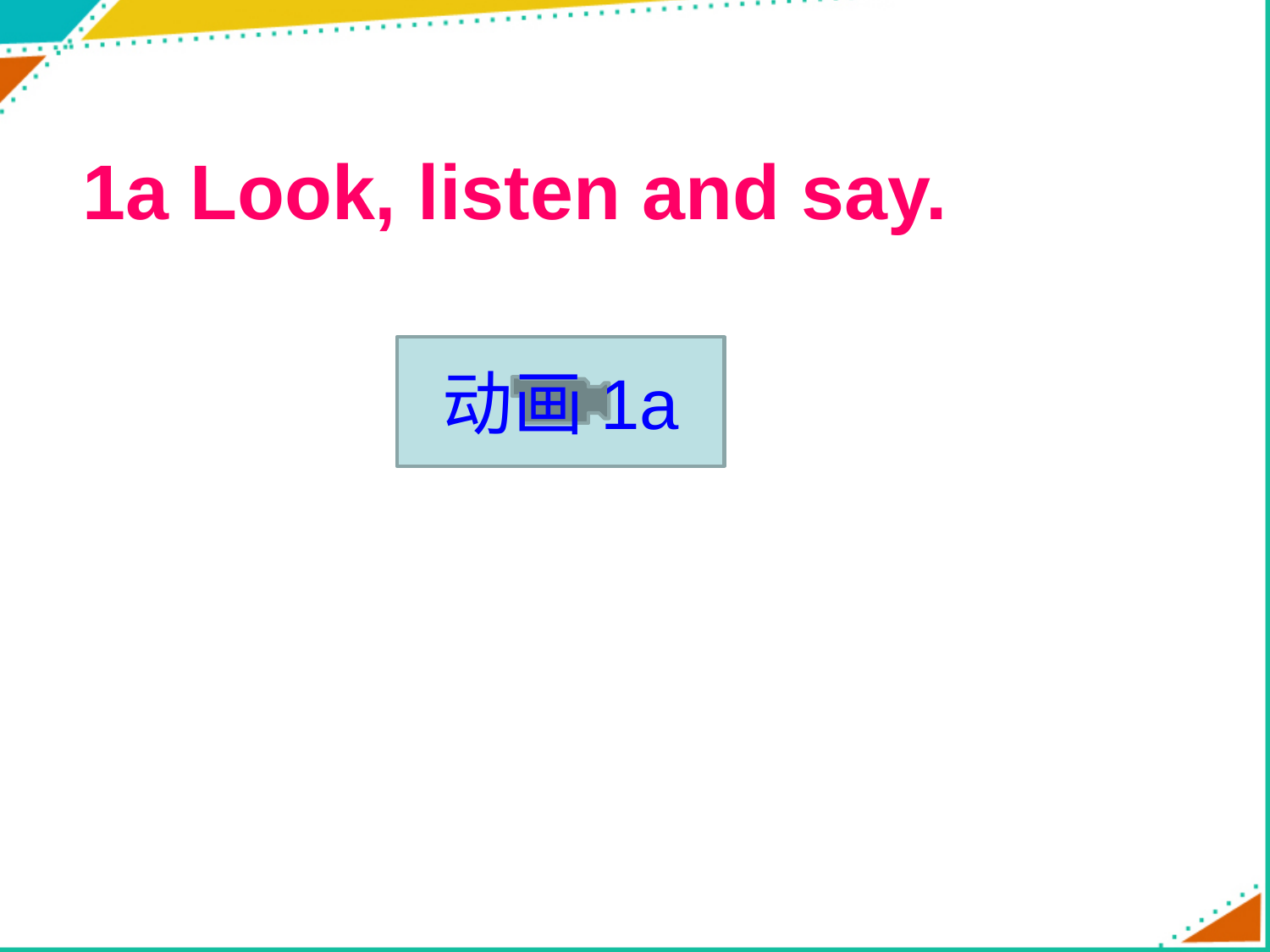

# 1a Look, listen and say.
动画1a